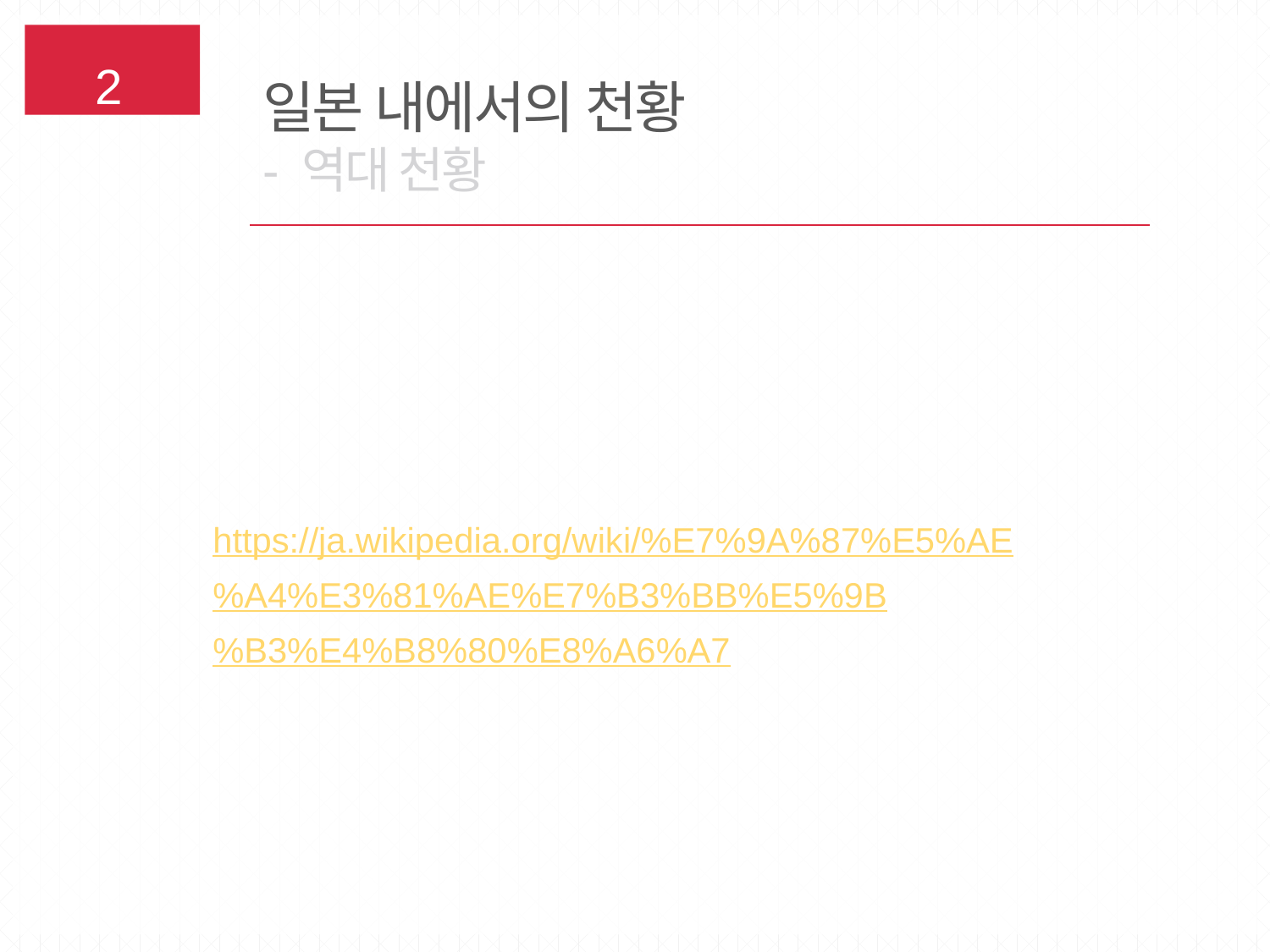

일본 내에서의 천황
- 역대 천황

2
https://ja.wikipedia.org/wiki/%E7%9A%87%E5%AE%A4%E3%81%AE%E7%B3%BB%E5%9B%B3%E4%B8%80%E8%A6%A7